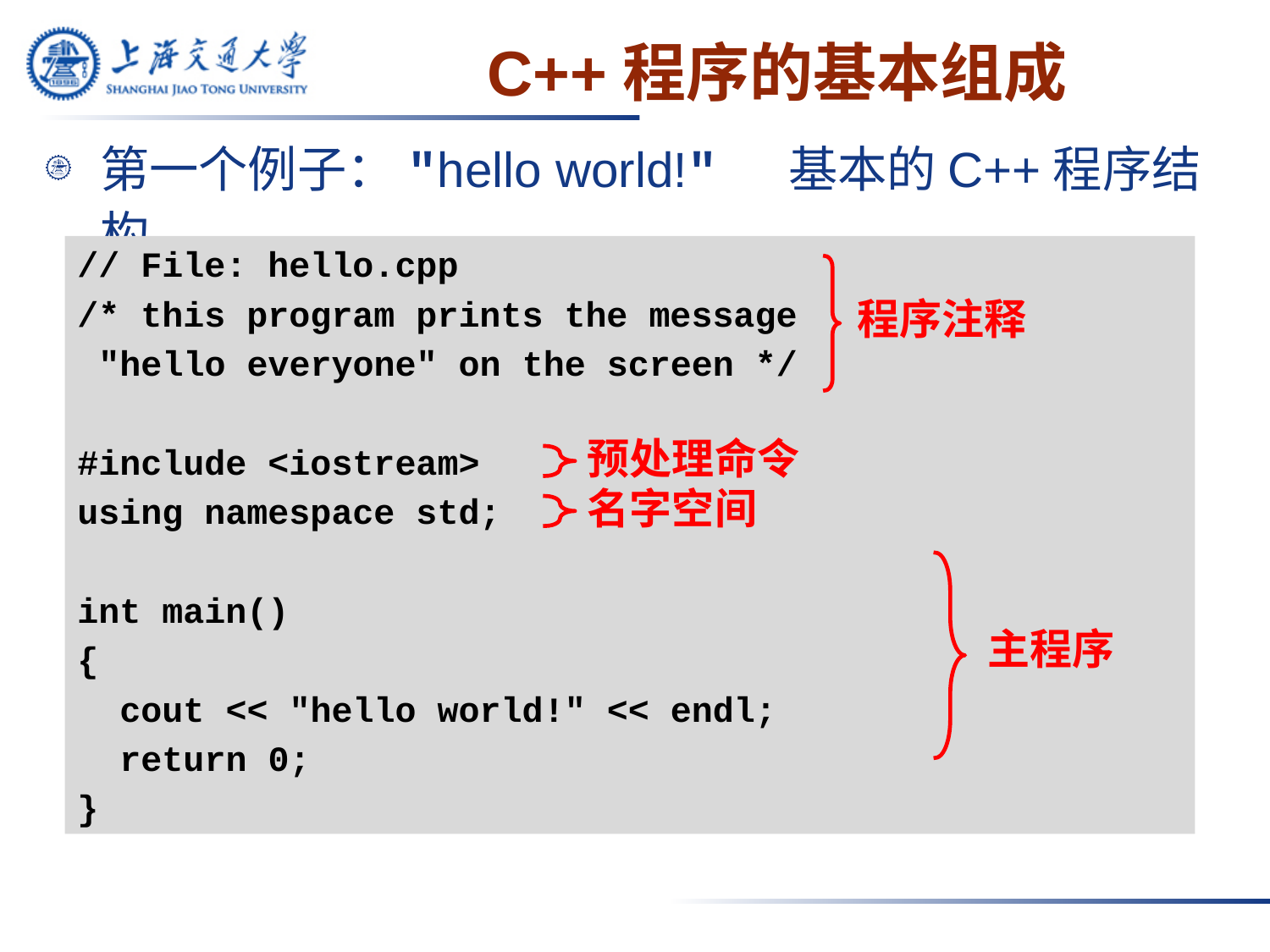

# C++程序的基本组成
第一个例子："hello world!"  基本的C++程序结构
// File: hello.cpp
/* this program prints the message
 "hello everyone" on the screen */

#include <iostream>
using namespace std;

int main()
{
  cout << "hello world!" << endl;
  return 0;
}

程序注释
预处理命令

名字空间

主程序